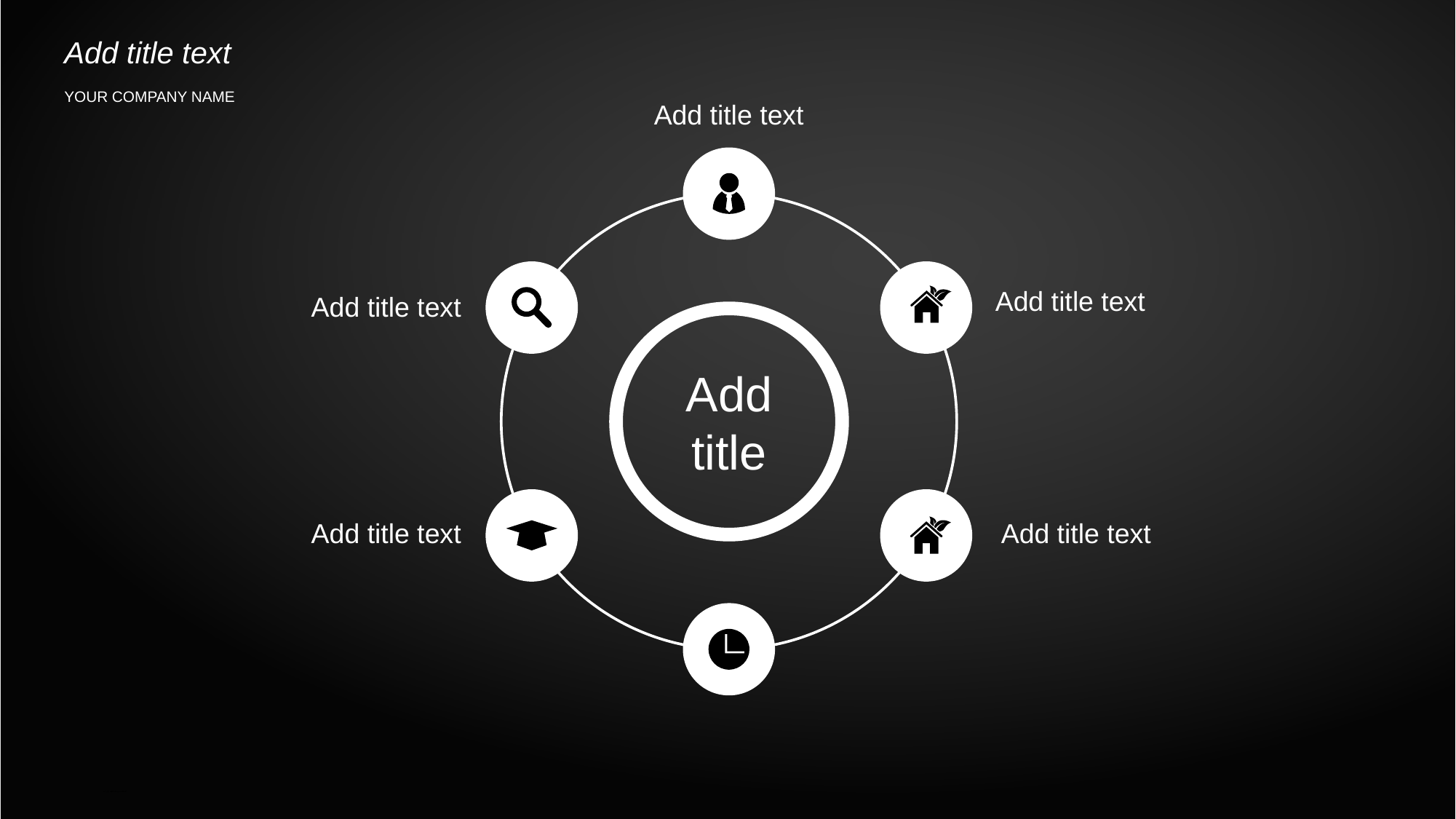

Add title text
Add title text
YOUR COMPANY NAME

Add title text
Add title text

Add
title

Add title text
Add title text

PPT下载 http://www.1ppt.com/xiazai/